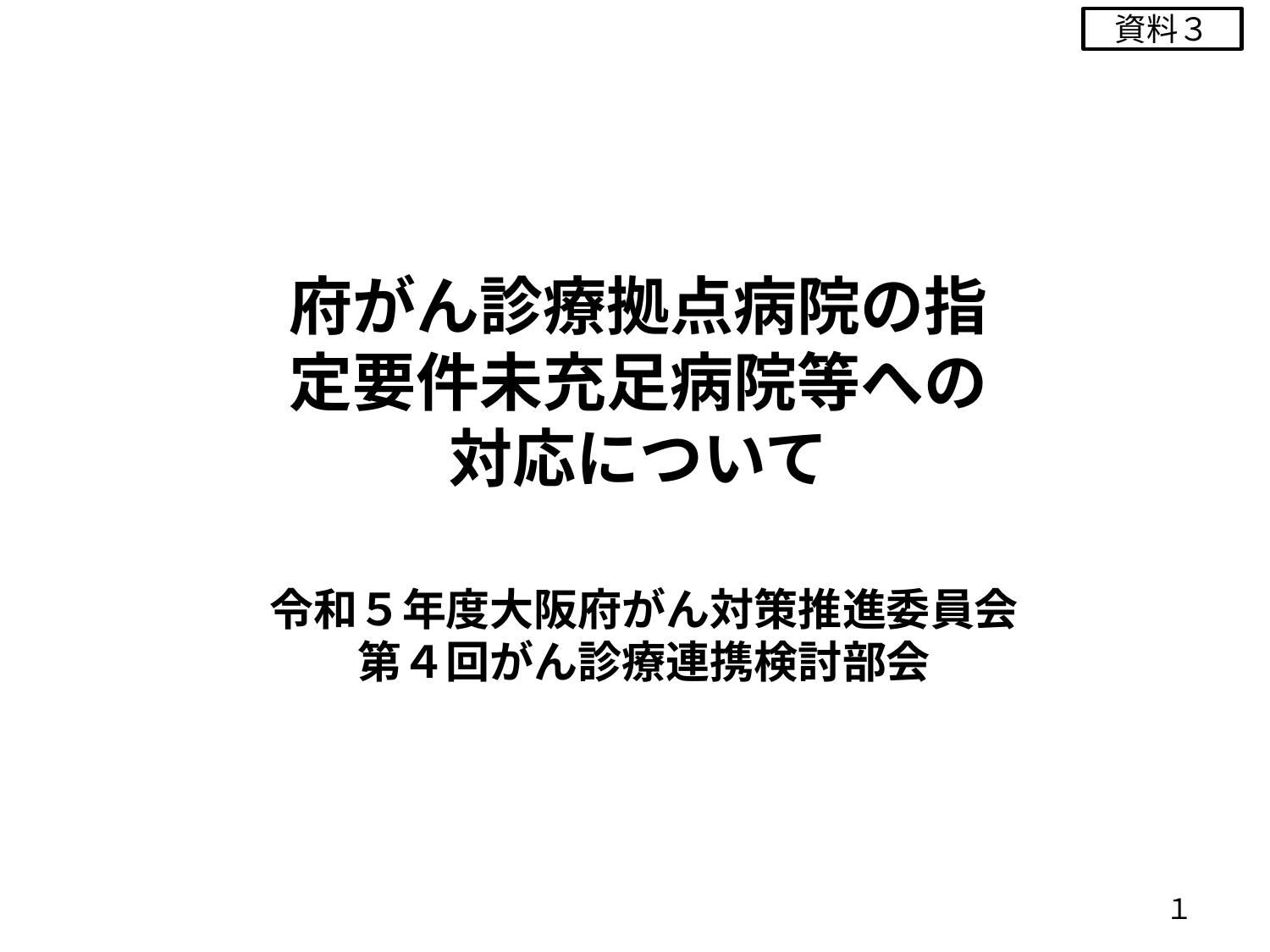

資料３
府がん診療拠点病院の指定要件未充足病院等への対応について
令和５年度大阪府がん対策推進委員会
第４回がん診療連携検討部会

１